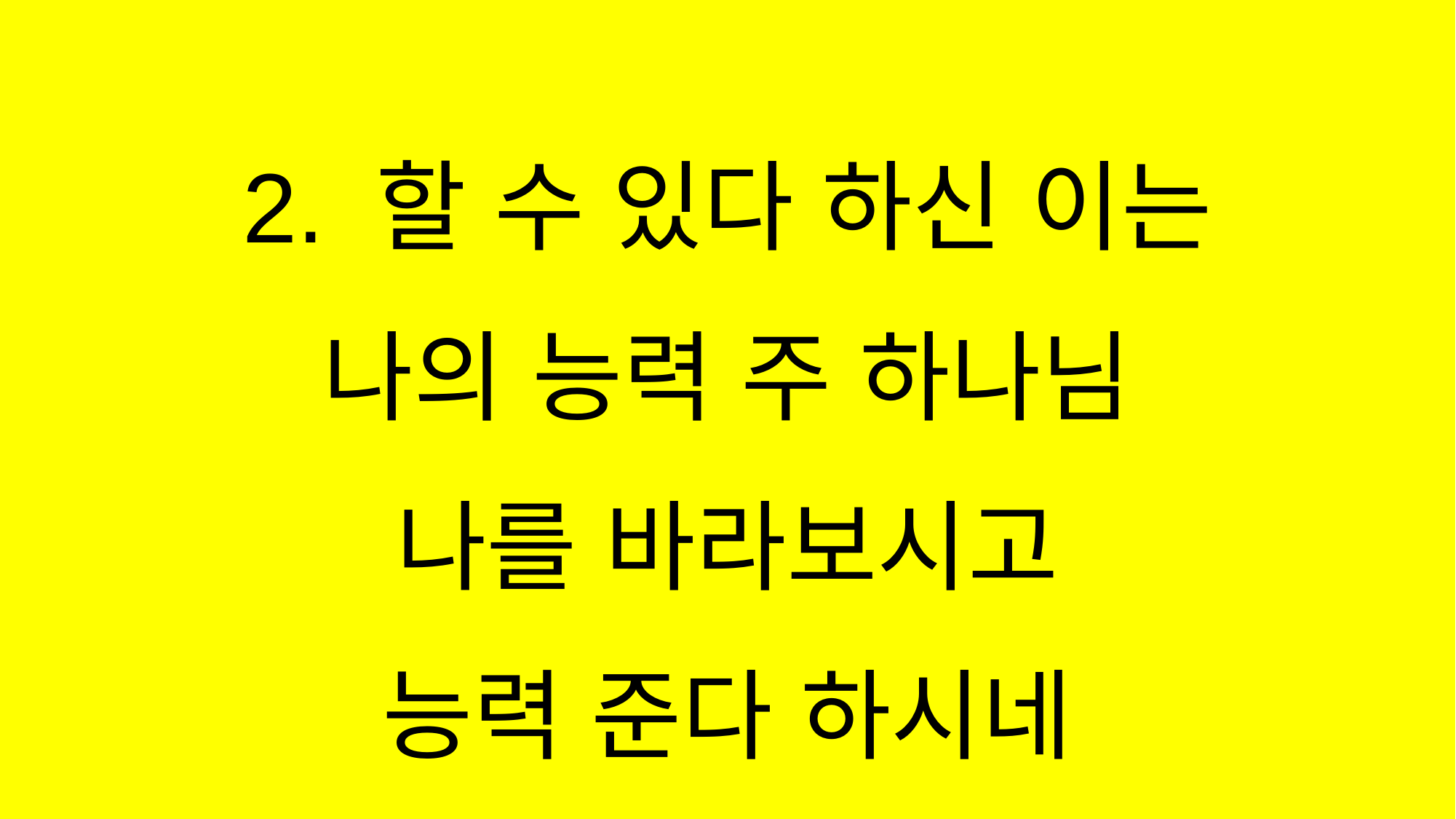

#
2. 할 수 있다 하신 이는

나의 능력 주 하나님

나를 바라보시고

능력 준다 하시네